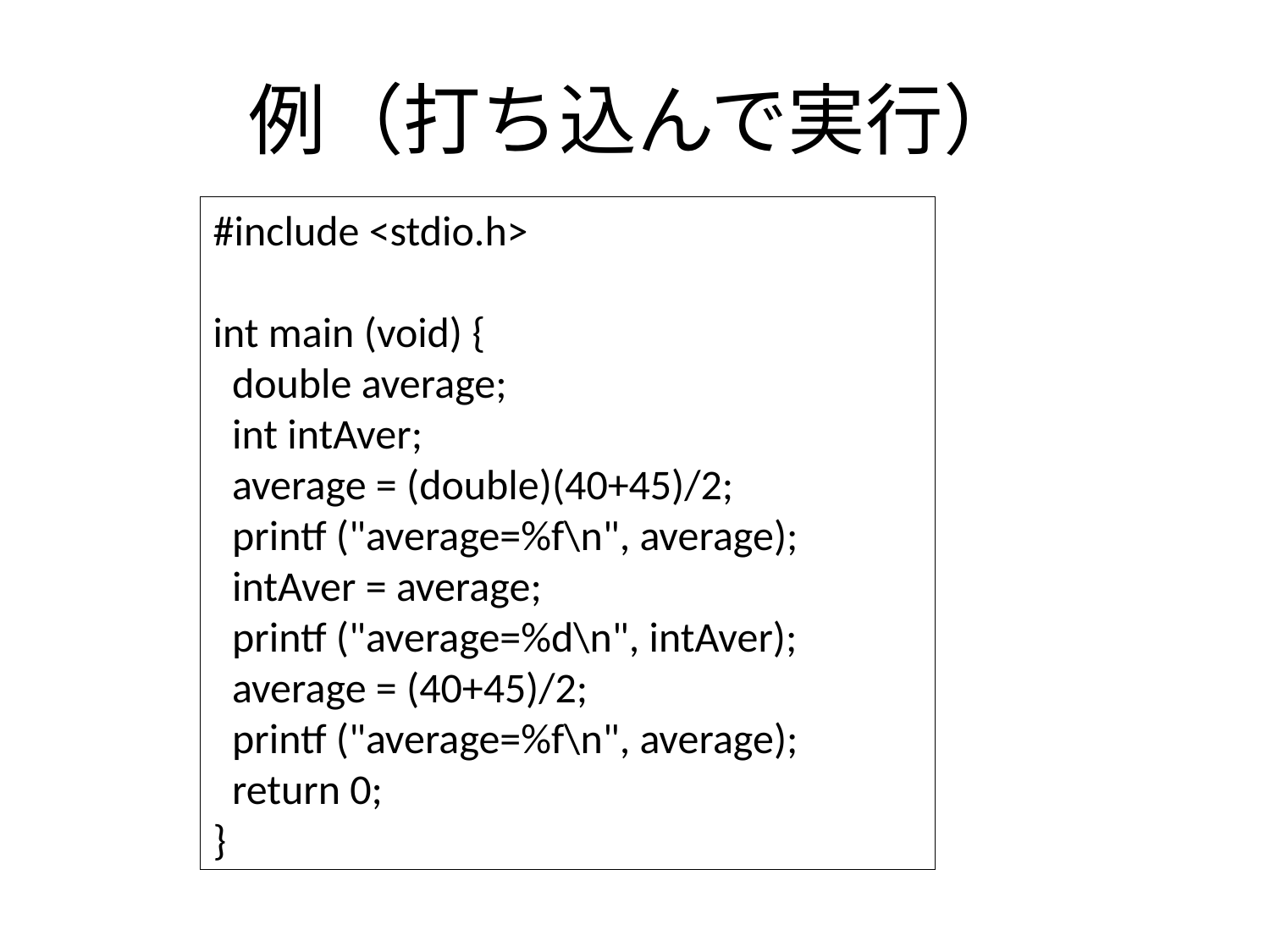

# 例（打ち込んで実行）
#include <stdio.h>

int main (void) {
  double average;
  int intAver;
  average = (double)(40+45)/2;
  printf ("average=%f\n", average);
  intAver = average;
  printf ("average=%d\n", intAver);
  average = (40+45)/2;
  printf ("average=%f\n", average);
  return 0;
}